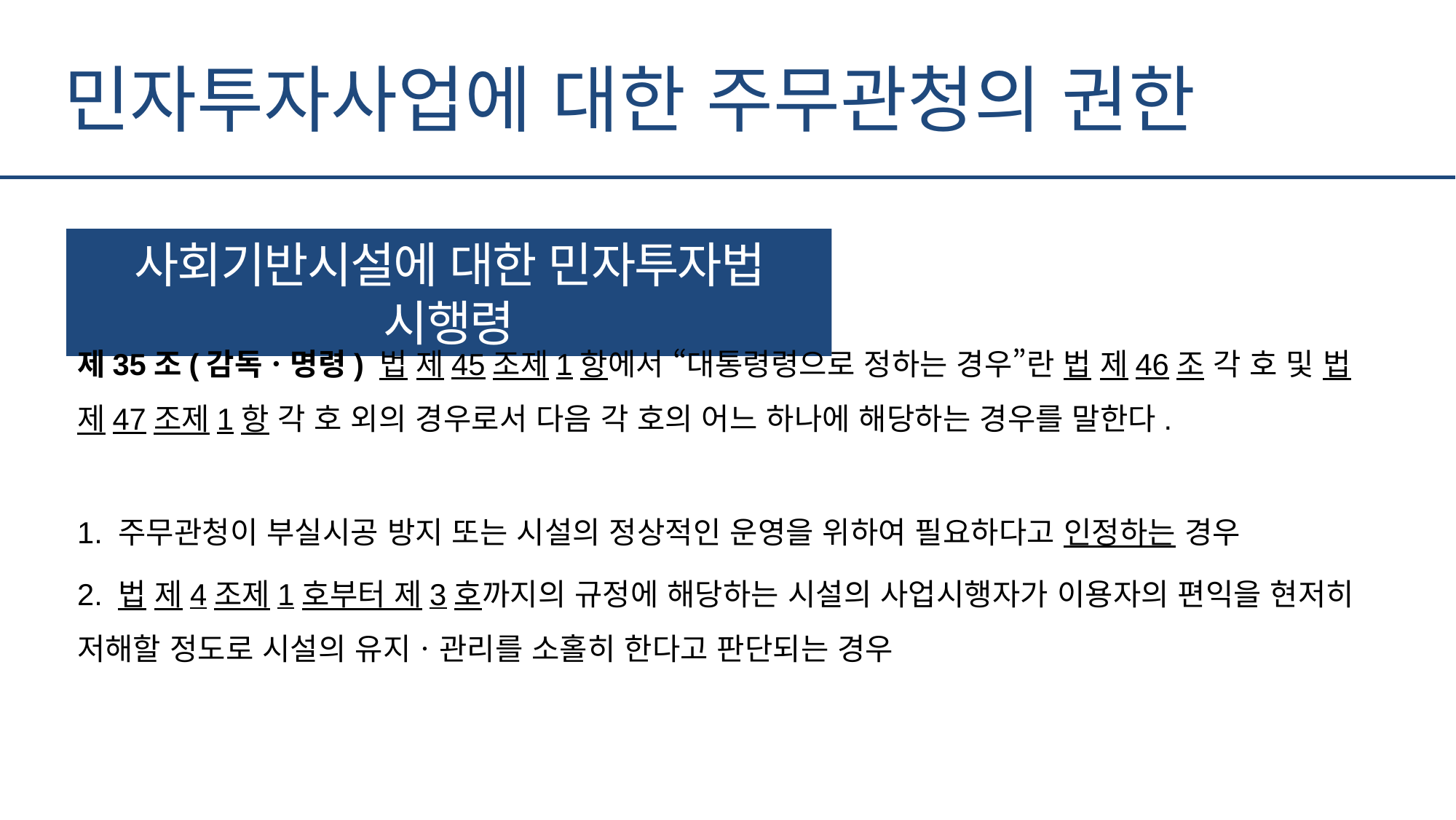

민자투자사업에 대한 주무관청의 권한

사회기반시설에 대한 민자투자법 시행령

제35조(감독ㆍ명령) 법 제45조제1항에서 “대통령령으로 정하는 경우”란 법 제46조 각 호 및 법 제47조제1항 각 호 외의 경우로서 다음 각 호의 어느 하나에 해당하는 경우를 말한다.

1. 주무관청이 부실시공 방지 또는 시설의 정상적인 운영을 위하여 필요하다고 인정하는 경우
2. 법 제4조제1호부터 제3호까지의 규정에 해당하는 시설의 사업시행자가 이용자의 편익을 현저히 저해할 정도로 시설의 유지ㆍ관리를 소홀히 한다고 판단되는 경우
10